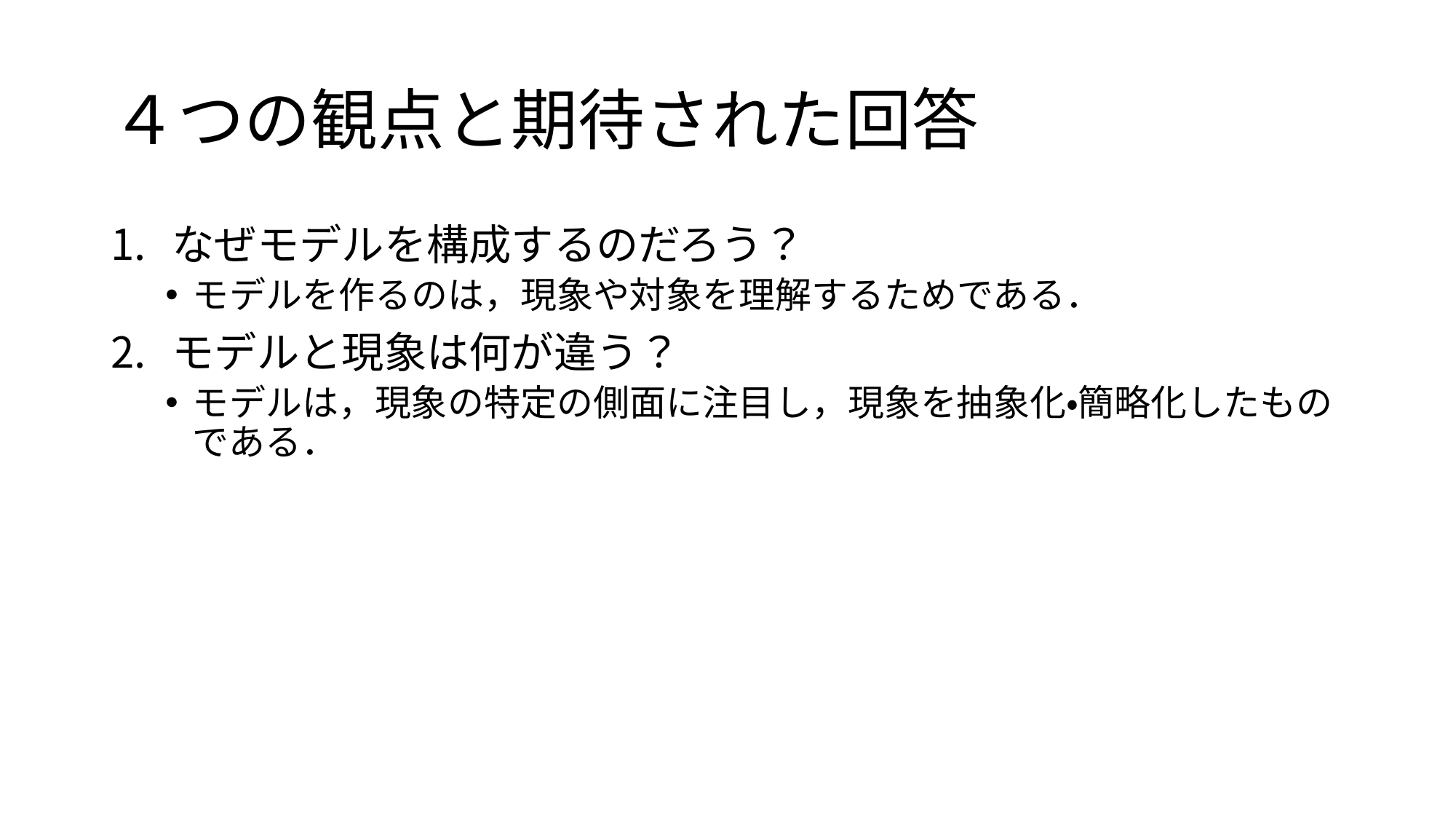

# ４つの観点と期待された回答
なぜモデルを構成するのだろう？
モデルを作るのは，現象や対象を理解するためである．
モデルと現象は何が違う？
モデルは，現象の特定の側面に注目し，現象を抽象化・簡略化したものである．